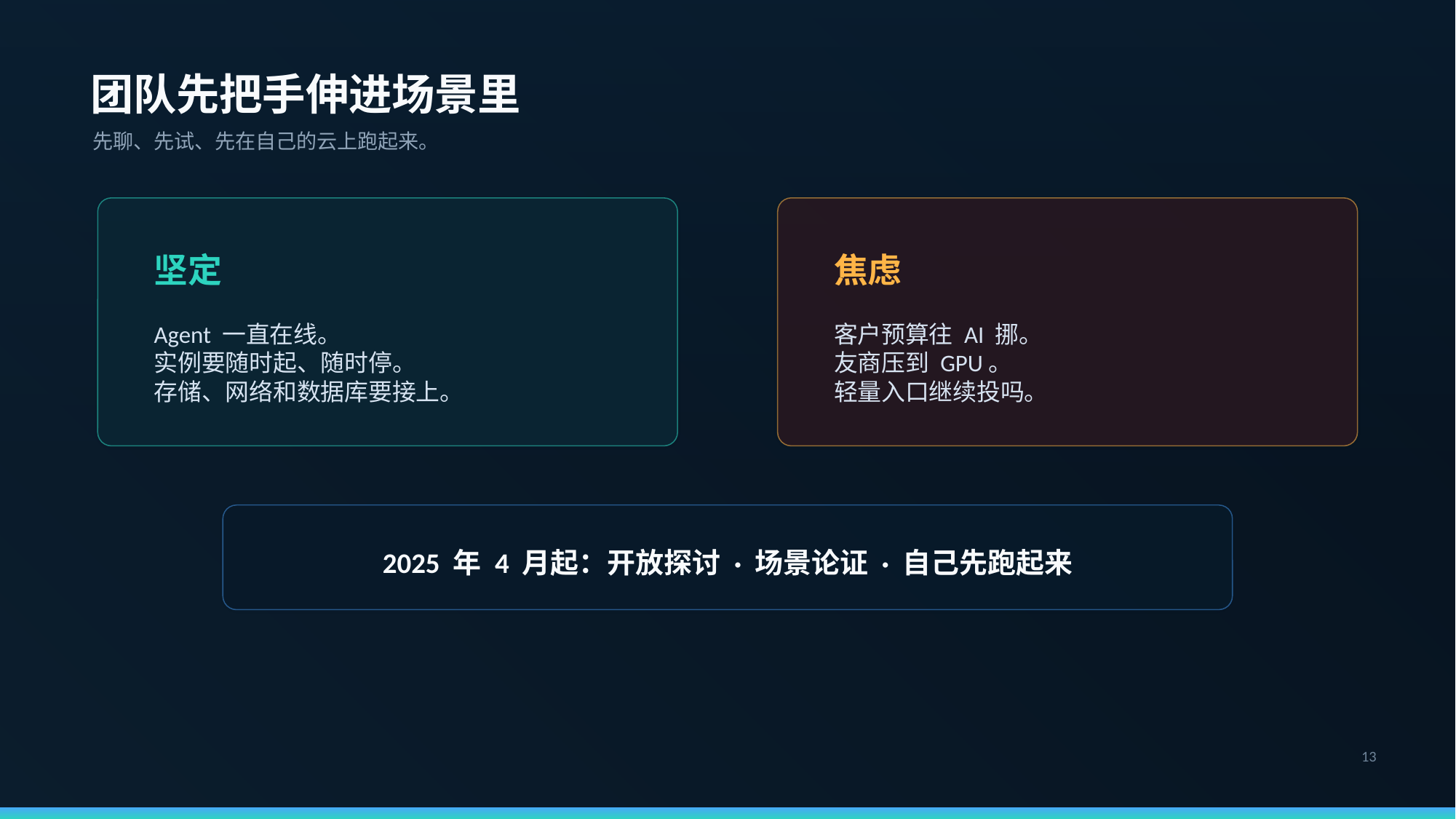

团队先把手伸进场景里
先聊、先试、先在自己的云上跑起来。

坚定
焦虑
Agent 一直在线。
实例要随时起、随时停。
存储、网络和数据库要接上。
客户预算往 AI 挪。
友商压到 GPU。
轻量入口继续投吗。

2025 年 4 月起：开放探讨 · 场景论证 · 自己先跑起来
13